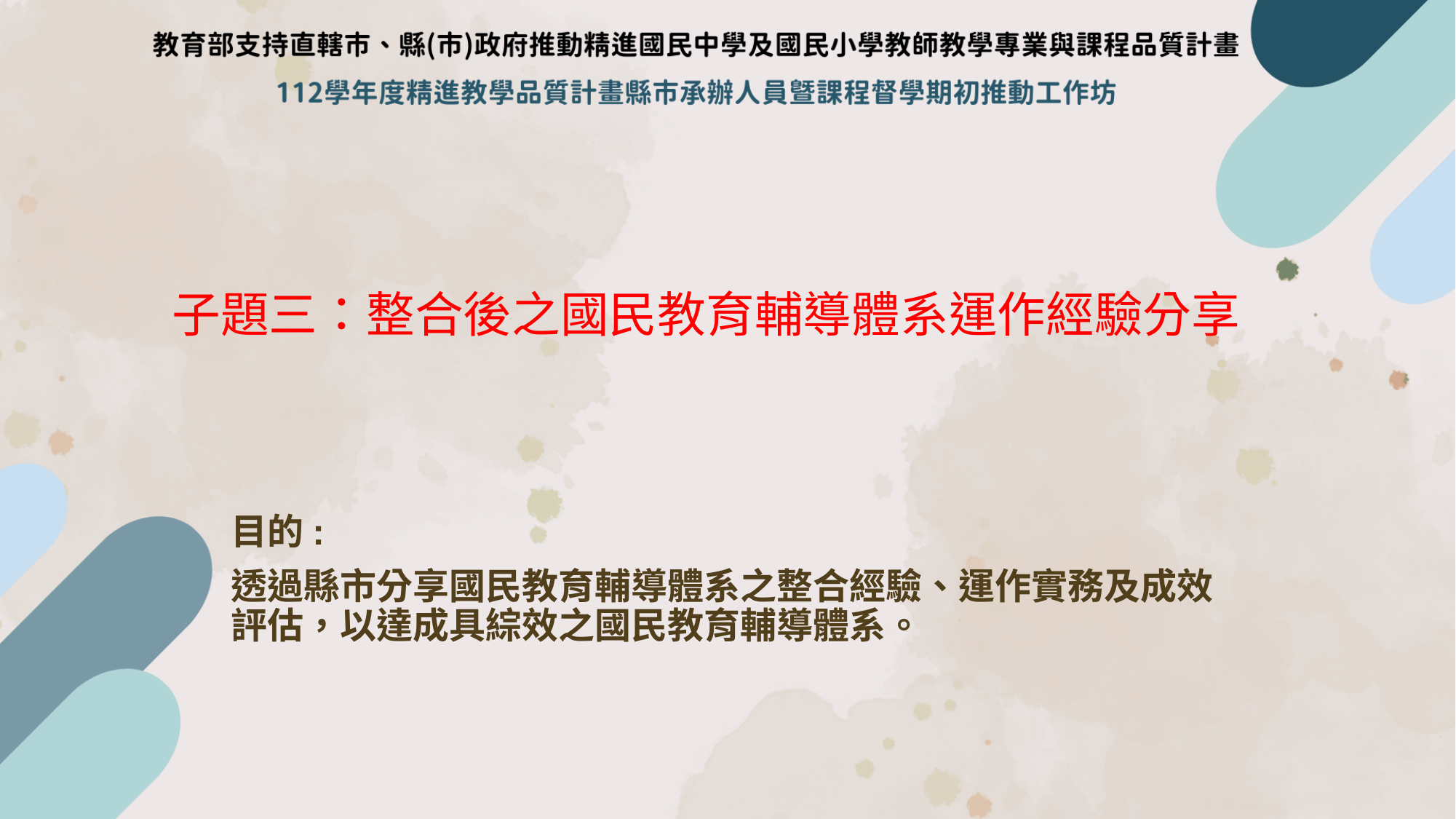

# 子題三：整合後之國民教育輔導體系運作經驗分享
目的:
透過縣市分享國民教育輔導體系之整合經驗、運作實務及成效評估，以達成具綜效之國民教育輔導體系。